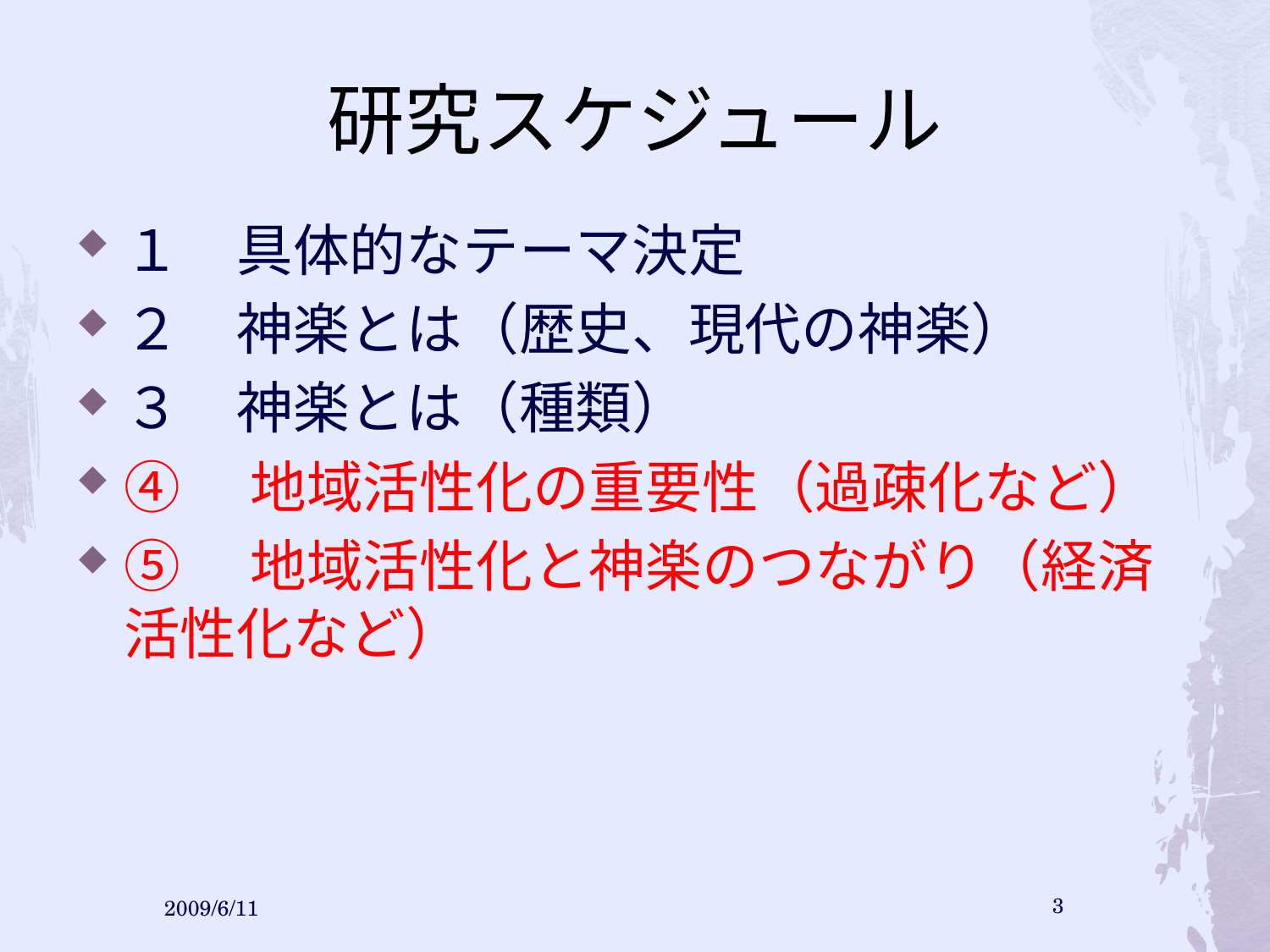

# 研究スケジュール
１　具体的なテーマ決定
２　神楽とは（歴史、現代の神楽）
３　神楽とは（種類）
④　地域活性化の重要性（過疎化など）
⑤　地域活性化と神楽のつながり（経済活性化など）

2009/6/11
3